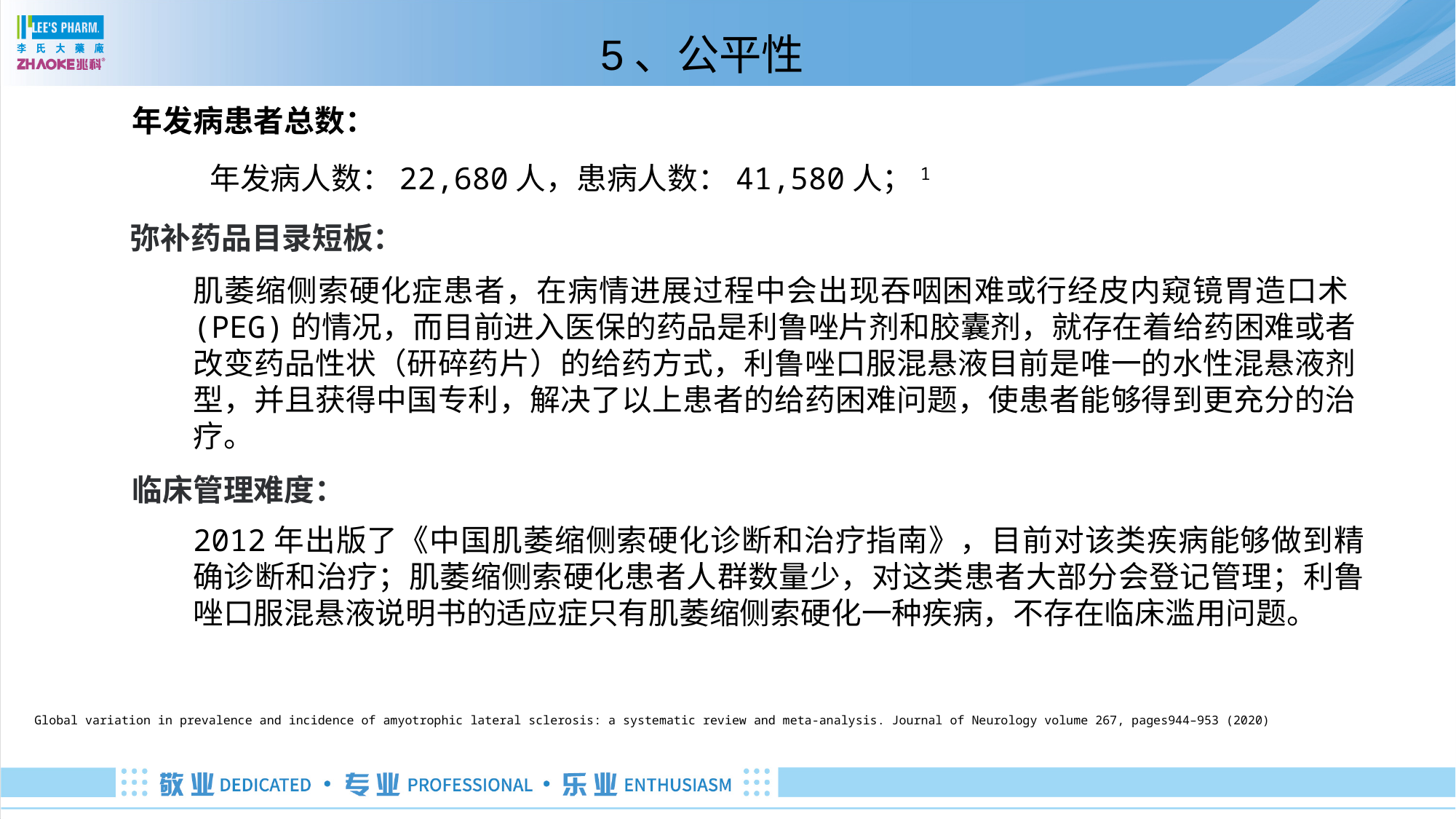

# 5、公平性
年发病患者总数：
年发病人数：22,680人，患病人数：41,580人；1
弥补药品目录短板：
肌萎缩侧索硬化症患者，在病情进展过程中会出现吞咽困难或行经皮内窥镜胃造口术(PEG)的情况，而目前进入医保的药品是利鲁唑片剂和胶囊剂，就存在着给药困难或者改变药品性状（研碎药片）的给药方式，利鲁唑口服混悬液目前是唯一的水性混悬液剂型，并且获得中国专利，解决了以上患者的给药困难问题，使患者能够得到更充分的治疗。
临床管理难度：
2012年出版了《中国肌萎缩侧索硬化诊断和治疗指南》，目前对该类疾病能够做到精确诊断和治疗；肌萎缩侧索硬化患者人群数量少，对这类患者大部分会登记管理；利鲁唑口服混悬液说明书的适应症只有肌萎缩侧索硬化一种疾病，不存在临床滥用问题。
 Global variation in prevalence and incidence of amyotrophic lateral sclerosis: a systematic review and meta-analysis. Journal of Neurology volume 267, pages944–953 (2020)